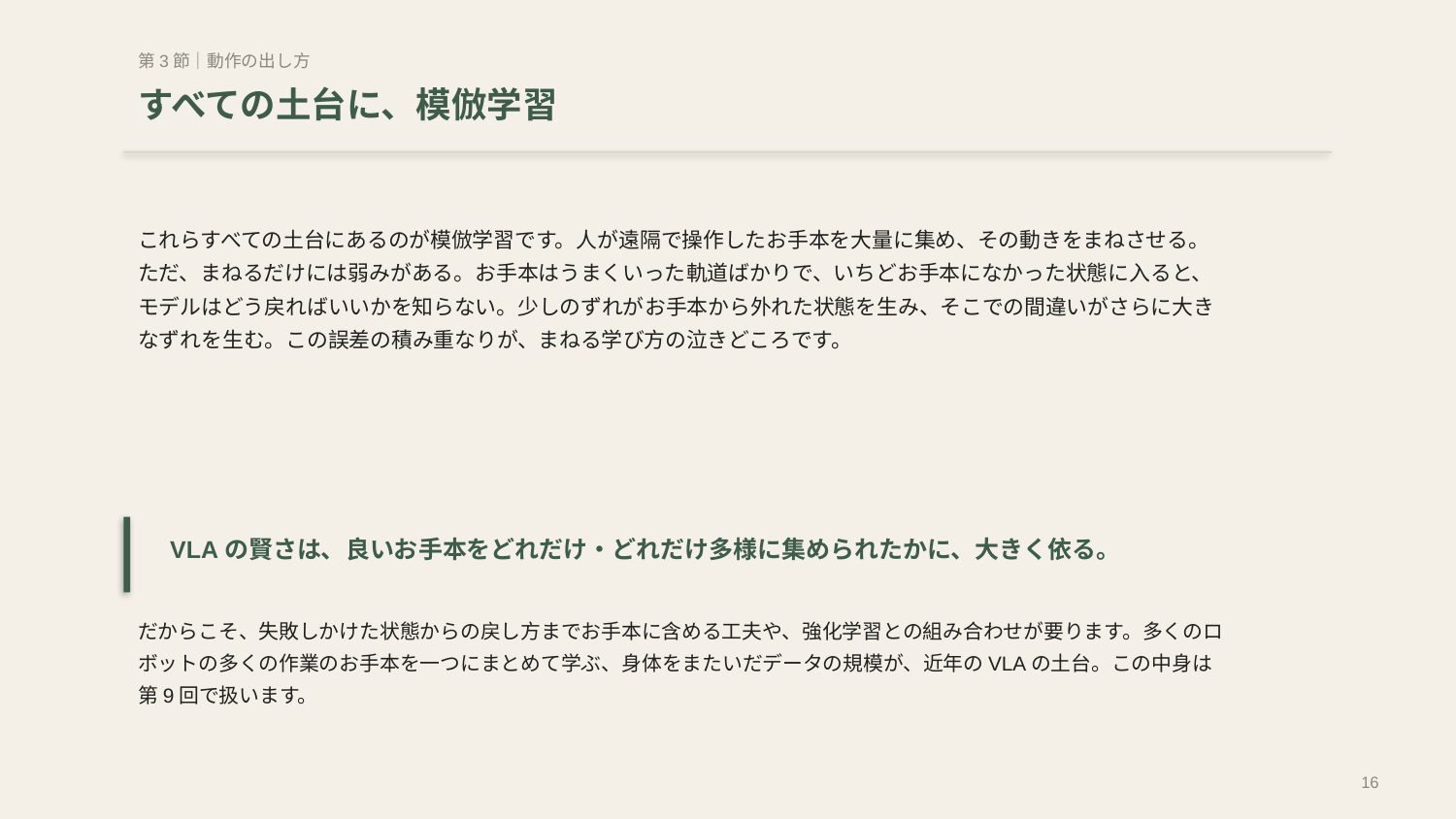

第3節｜動作の出し方
すべての土台に、模倣学習

これらすべての土台にあるのが模倣学習です。人が遠隔で操作したお手本を大量に集め、その動きをまねさせる。ただ、まねるだけには弱みがある。お手本はうまくいった軌道ばかりで、いちどお手本になかった状態に入ると、モデルはどう戻ればいいかを知らない。少しのずれがお手本から外れた状態を生み、そこでの間違いがさらに大きなずれを生む。この誤差の積み重なりが、まねる学び方の泣きどころです。

VLAの賢さは、良いお手本をどれだけ・どれだけ多様に集められたかに、大きく依る。
だからこそ、失敗しかけた状態からの戻し方までお手本に含める工夫や、強化学習との組み合わせが要ります。多くのロボットの多くの作業のお手本を一つにまとめて学ぶ、身体をまたいだデータの規模が、近年のVLAの土台。この中身は第9回で扱います。
16